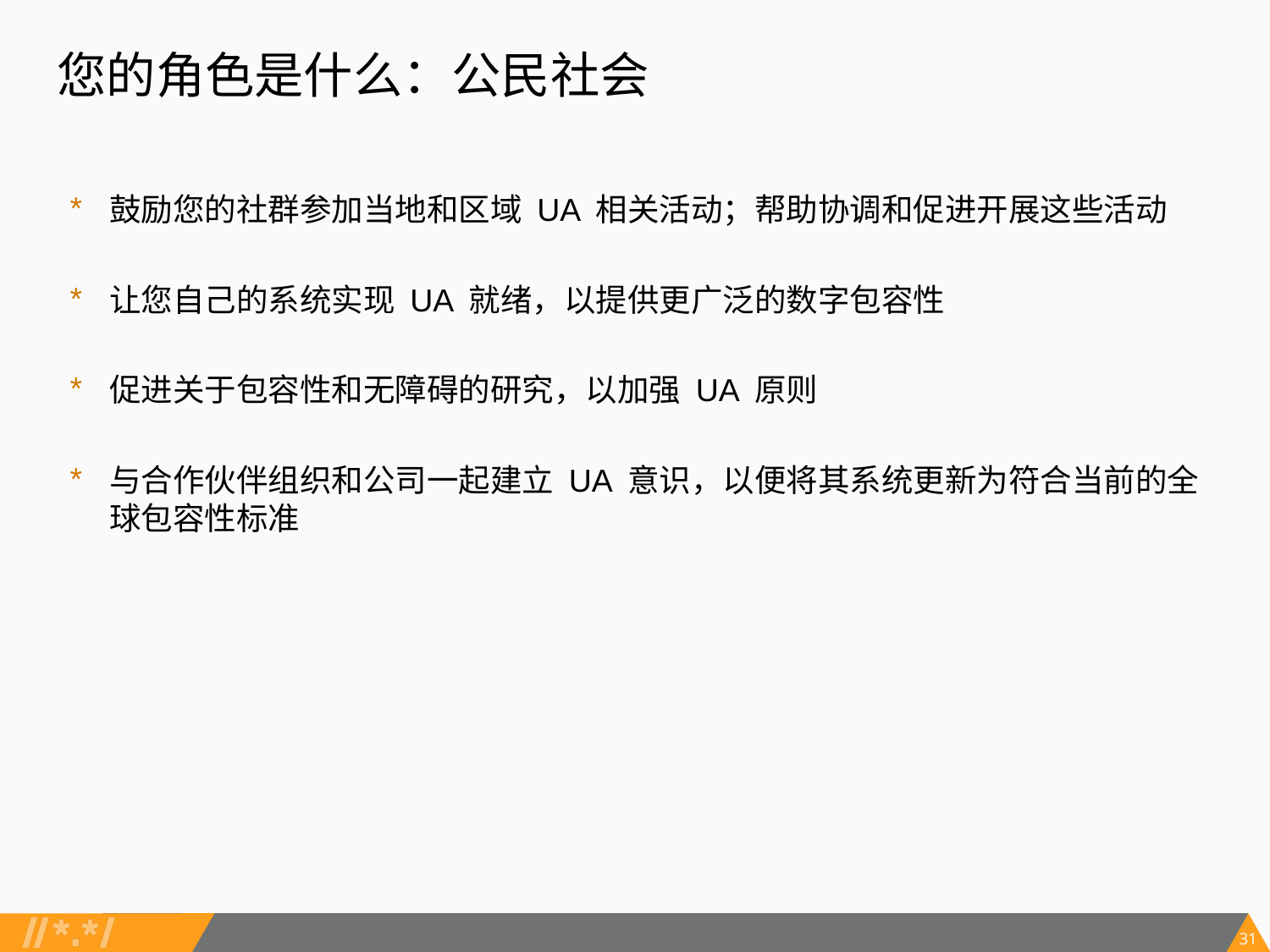

您的角色是什么：公民社会
鼓励您的社群参加当地和区域 UA 相关活动；帮助协调和促进开展这些活动

让您自己的系统实现 UA 就绪，以提供更广泛的数字包容性

促进关于包容性和无障碍的研究，以加强 UA 原则

与合作伙伴组织和公司一起建立 UA 意识，以便将其系统更新为符合当前的全球包容性标准